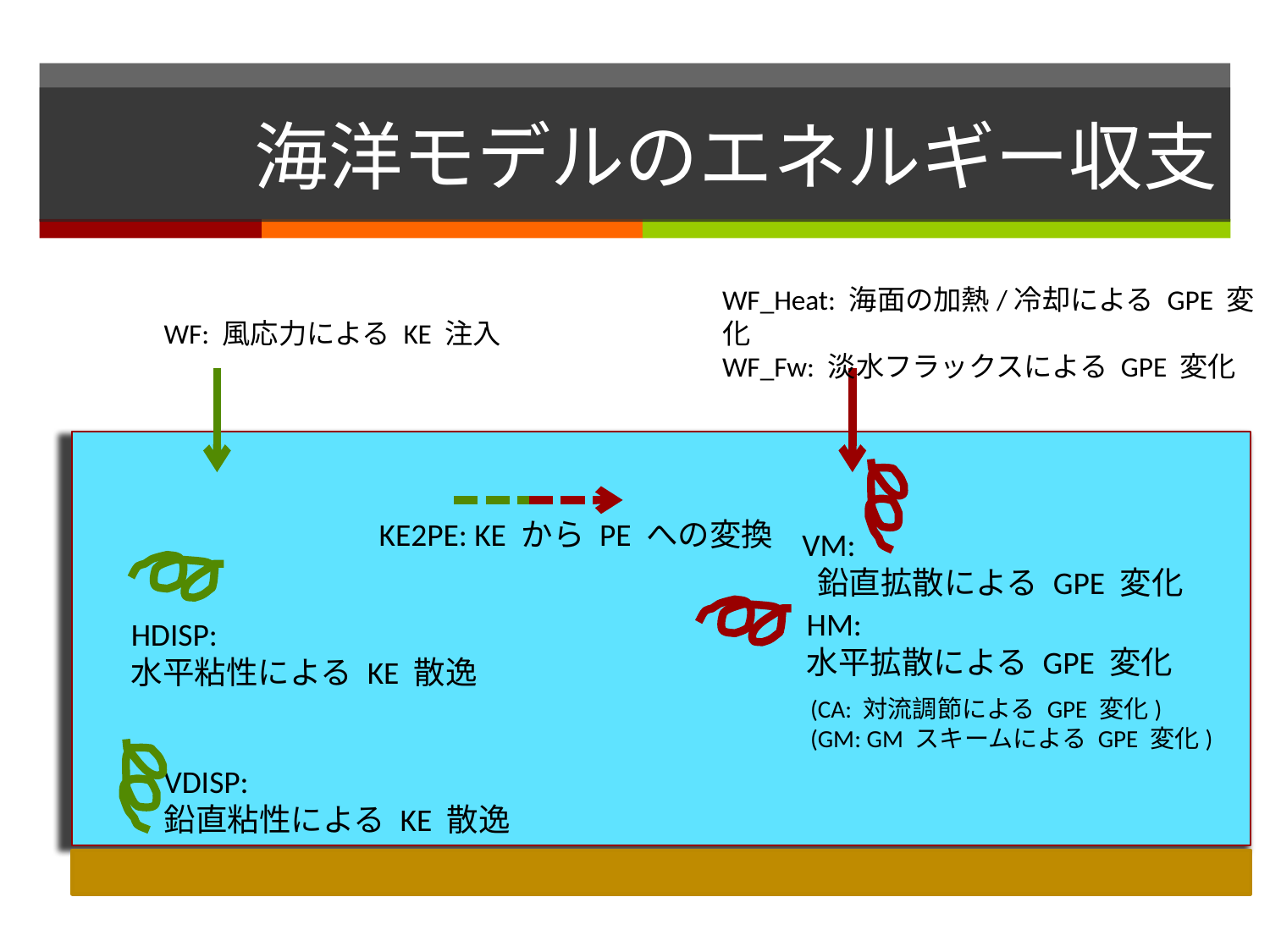

# 海洋モデルのエネルギー収支

WF_Heat: 海面の加熱/冷却による GPE 変化
WF_Fw: 淡水フラックスによる GPE 変化

WF: 風応力による KE 注入

KE2PE: KE から PE への変換
VM:
 鉛直拡散による GPE 変化

HM:
水平拡散による GPE 変化

HDISP:
水平粘性による KE 散逸
(CA: 対流調節による GPE 変化)
(GM: GM スキームによる GPE 変化)
VDISP:
鉛直粘性による KE 散逸